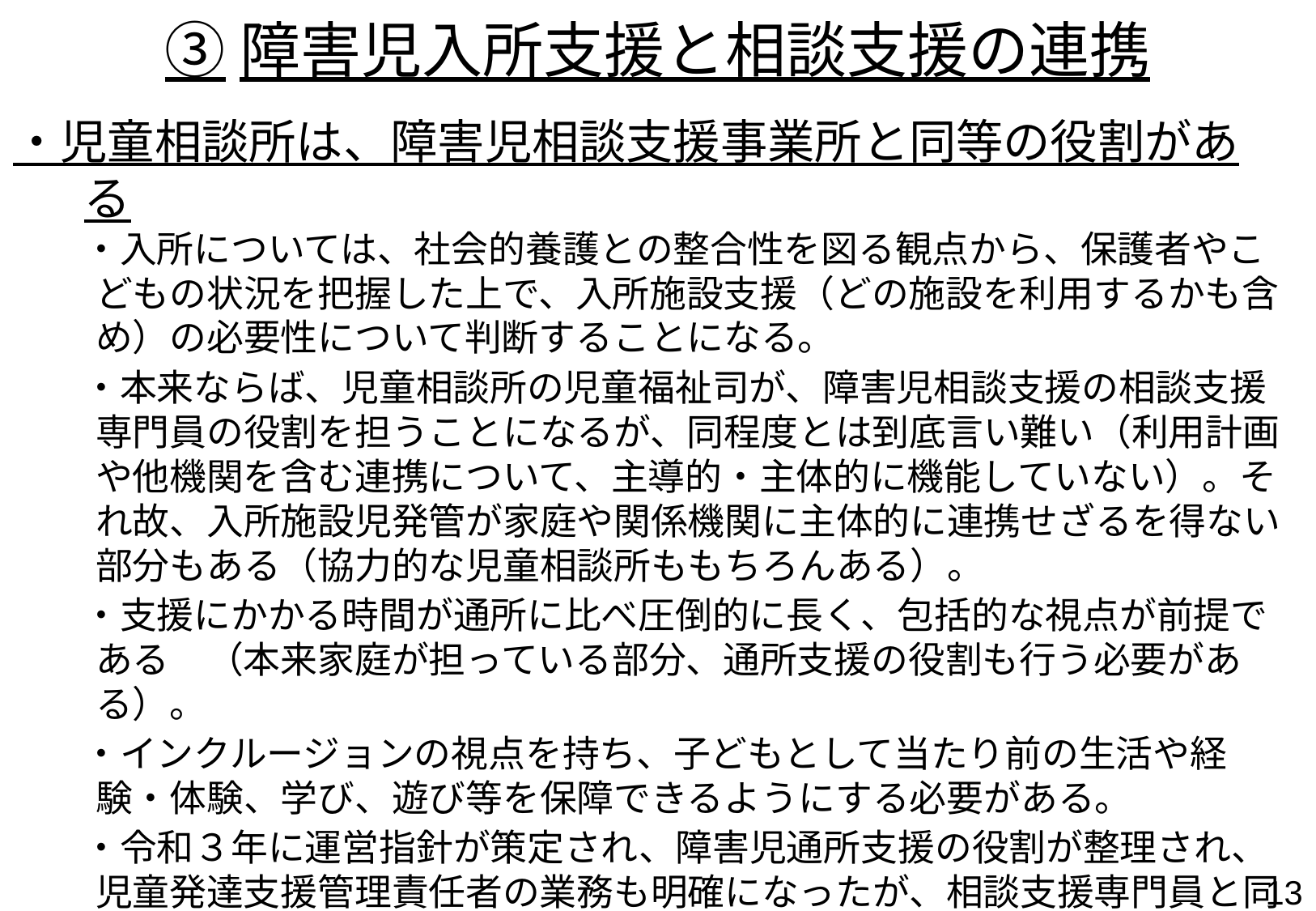

# ③障害児入所支援と相談支援の連携
・児童相談所は、障害児相談支援事業所と同等の役割がある
　 ・入所については、社会的養護との整合性を図る観点から、保護者やこどもの状況を把握した上で、入所施設支援（どの施設を利用するかも含め）の必要性について判断することになる。
　 ・本来ならば、児童相談所の児童福祉司が、障害児相談支援の相談支援専門員の役割を担うことになるが、同程度とは到底言い難い（利用計画や他機関を含む連携について、主導的・主体的に機能していない）。それ故、入所施設児発管が家庭や関係機関に主体的に連携せざるを得ない部分もある（協力的な児童相談所ももちろんある）。
　 ・支援にかかる時間が通所に比べ圧倒的に長く、包括的な視点が前提である　（本来家庭が担っている部分、通所支援の役割も行う必要がある）。
　 ・インクルージョンの視点を持ち、子どもとして当たり前の生活や経験・体験、学び、遊び等を保障できるようにする必要がある。
　 ・令和３年に運営指針が策定され、障害児通所支援の役割が整理され、児童発達支援管理責任者の業務も明確になったが、相談支援専門員と同等もしくはそれ以上のソーシャルワークの視点での業務が求められている（家庭への復帰や地域生活への移行に向けた整備など総合的な支援計画が必要）。
13